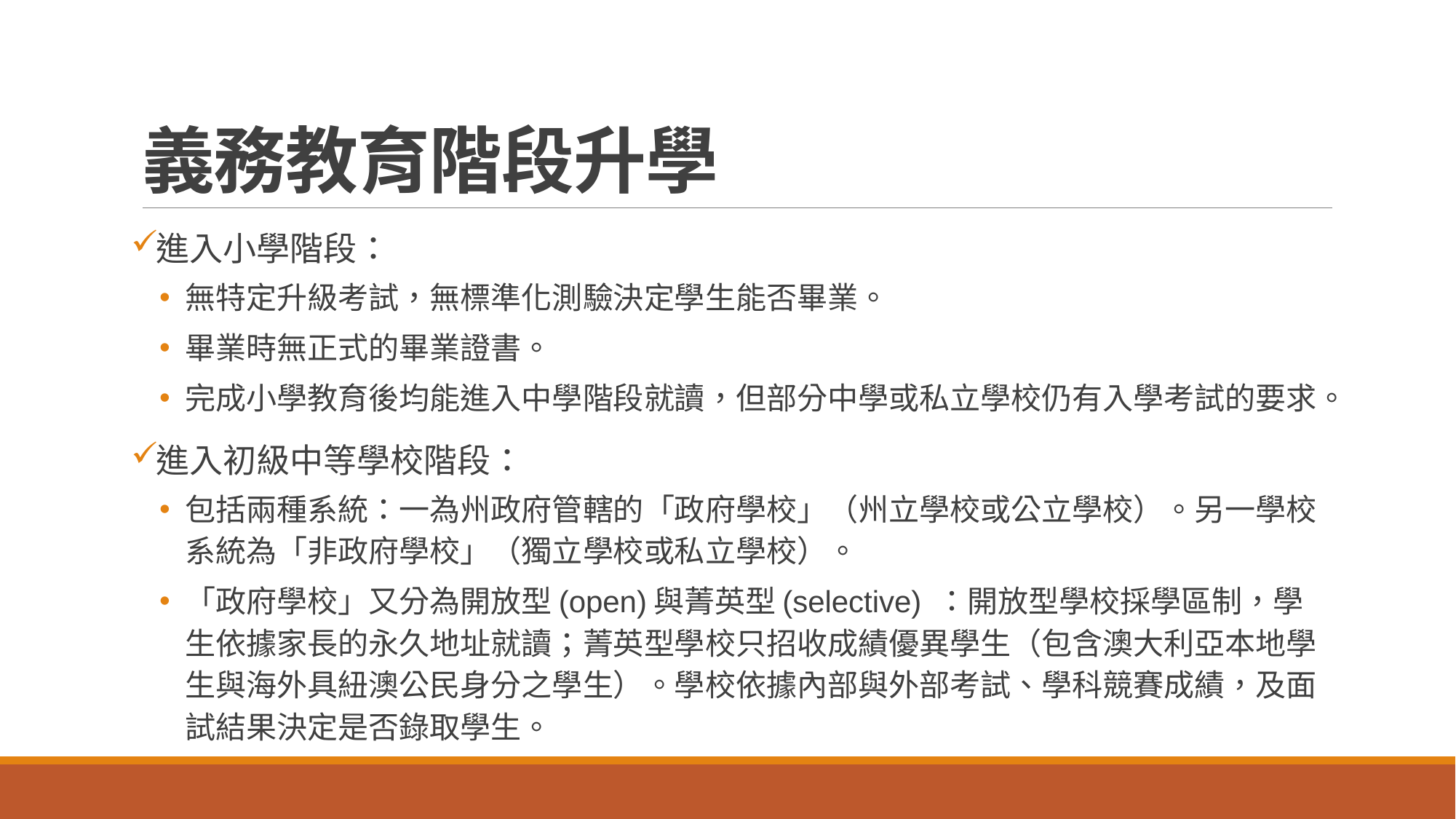

# 義務教育階段升學
進入小學階段：
無特定升級考試，無標準化測驗決定學生能否畢業。
畢業時無正式的畢業證書。
完成小學教育後均能進入中學階段就讀，但部分中學或私立學校仍有入學考試的要求。
進入初級中等學校階段：
包括兩種系統：一為州政府管轄的「政府學校」（州立學校或公立學校）。另一學校系統為「非政府學校」（獨立學校或私立學校）。
「政府學校」又分為開放型(open)與菁英型(selective) ：開放型學校採學區制，學生依據家長的永久地址就讀；菁英型學校只招收成績優異學生（包含澳大利亞本地學生與海外具紐澳公民身分之學生）。學校依據內部與外部考試、學科競賽成績，及面試結果決定是否錄取學生。